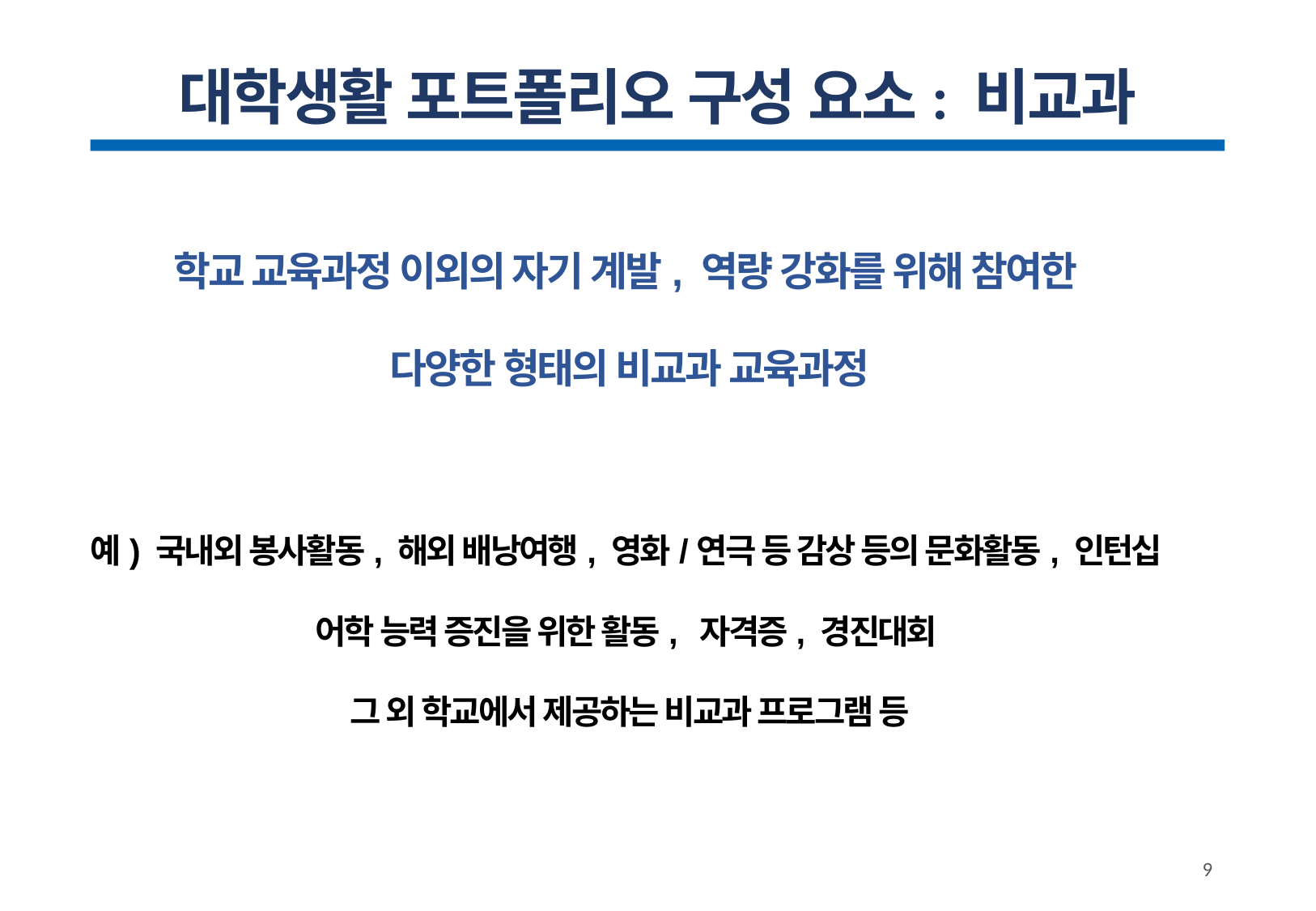

# 대학생활 포트폴리오 구성 요소: 비교과
학교 교육과정 이외의 자기 계발, 역량 강화를 위해 참여한
다양한 형태의 비교과 교육과정

예) 국내외 봉사활동, 해외 배낭여행, 영화/연극 등 감상 등의 문화활동, 인턴십
어학 능력 증진을 위한 활동,  자격증, 경진대회
그 외 학교에서 제공하는 비교과 프로그램 등
9